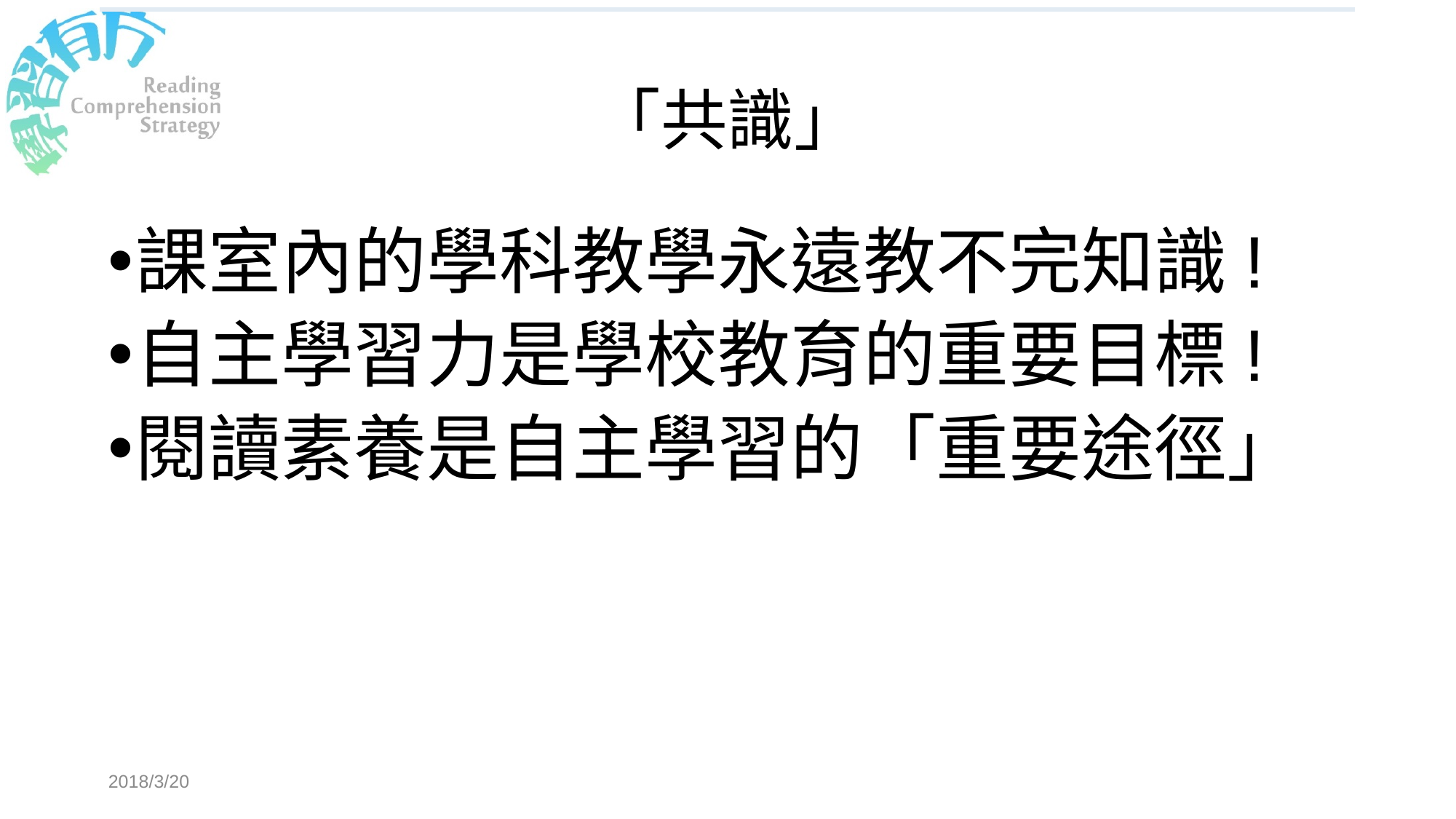

# 「共識」
課室內的學科教學永遠教不完知識!
自主學習力是學校教育的重要目標!
閱讀素養是自主學習的「重要途徑」

2018/3/20